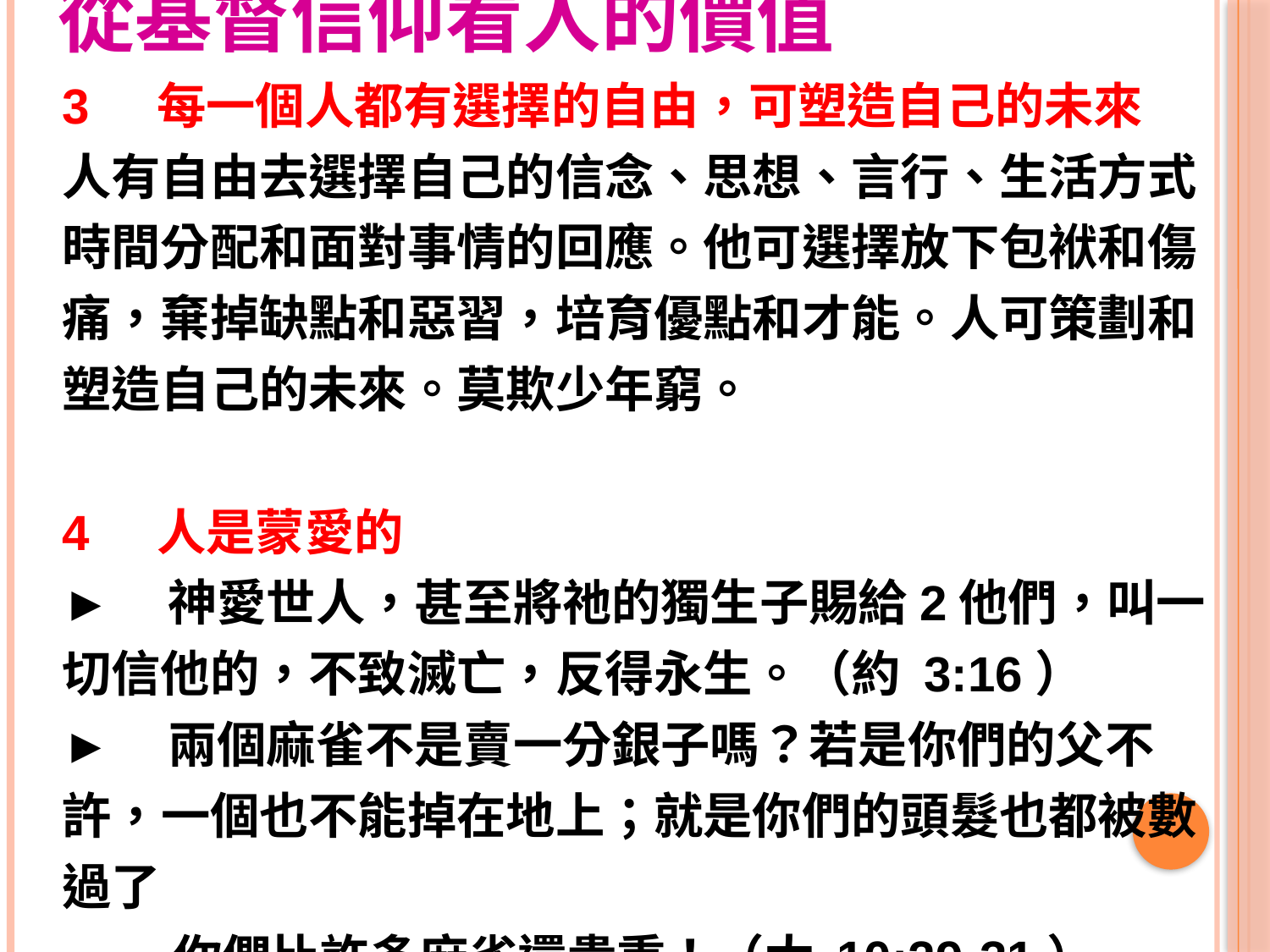

從基督信仰看人的價值
3    每一個人都有選擇的自由，可塑造自己的未來
人有自由去選擇自己的信念、思想、言行、生活方式時間分配和面對事情的回應。他可選擇放下包袱和傷痛，棄掉缺點和惡習，培育優點和才能。人可策劃和塑造自己的未來。莫欺少年窮。

4    人是蒙愛的
►    神愛世人，甚至將祂的獨生子賜給2他們，叫一切信他的，不致滅亡，反得永生。（約 3:16）
►    兩個麻雀不是賣一分銀子嗎？若是你們的父不許，一個也不能掉在地上；就是你們的頭髮也都被數過了
……你們比許多麻雀還貴重！（太 10:29-31）